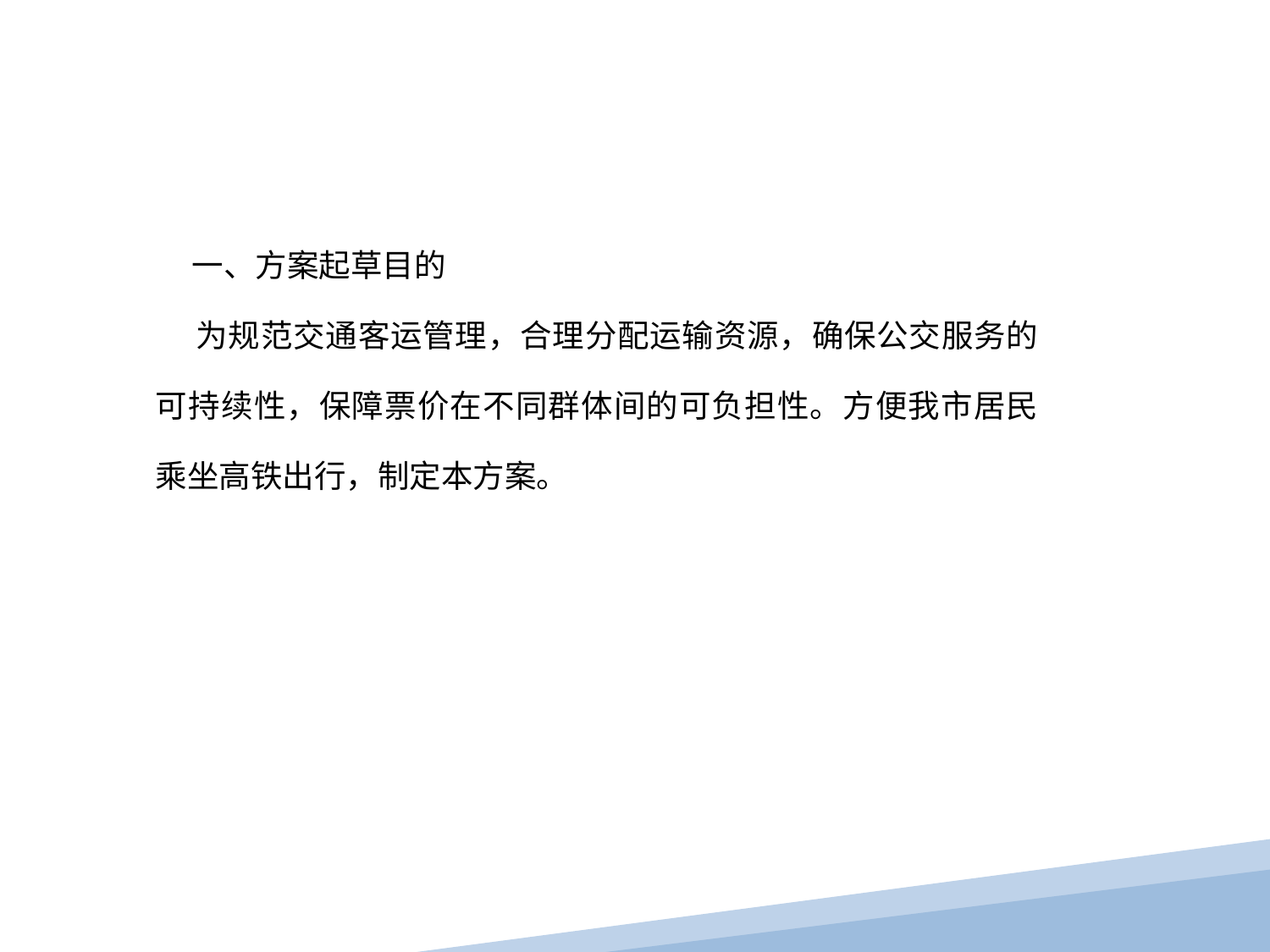

一、方案起草目的
    为规范交通客运管理，合理分配运输资源，确保公交服务的可持续性，保障票价在不同群体间的可负担性。方便我市居民乘坐高铁出行，制定本方案。